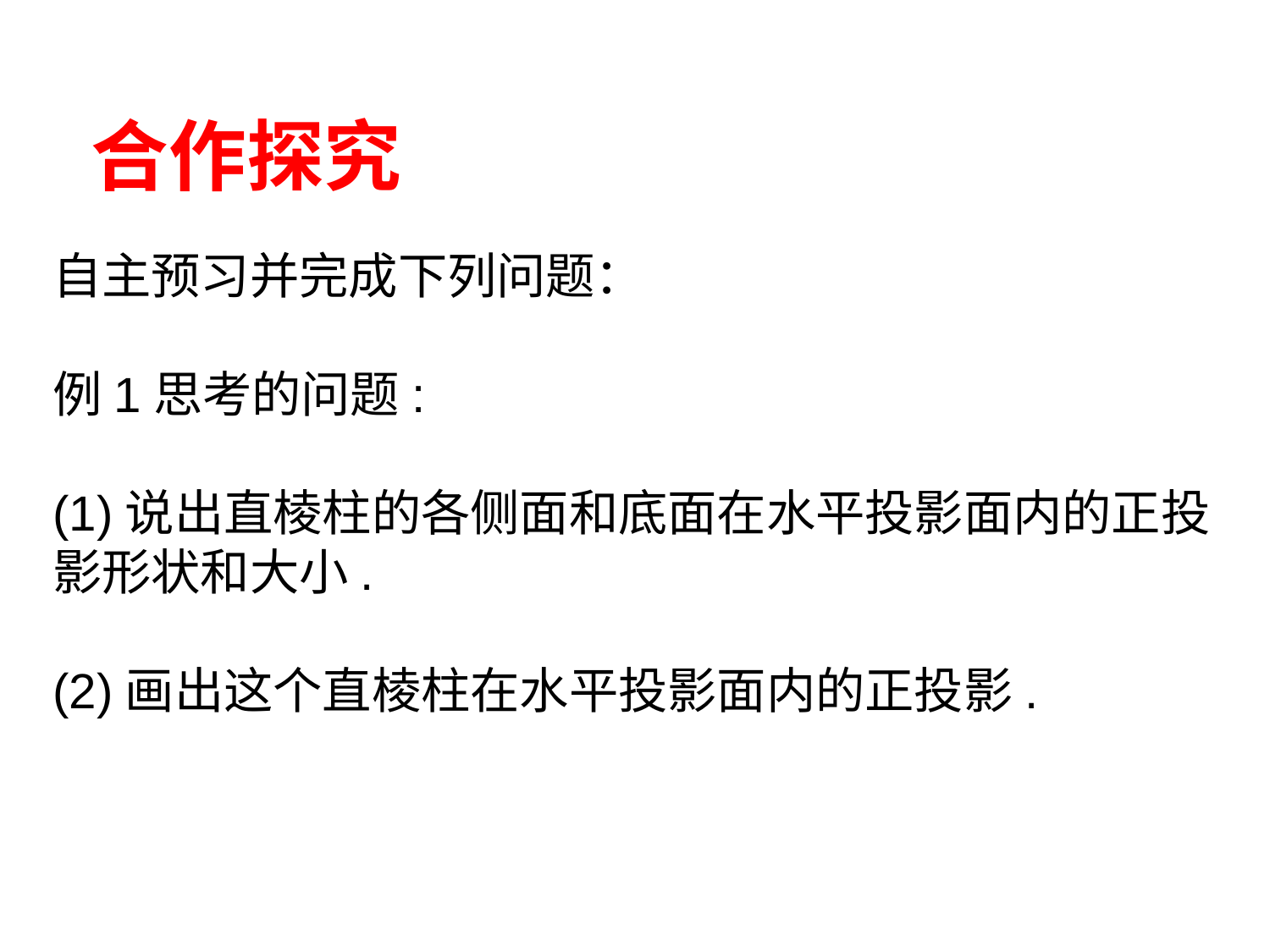

合作探究
自主预习并完成下列问题：

例1思考的问题:

(1)说出直棱柱的各侧面和底面在水平投影面内的正投影形状和大小.

(2)画出这个直棱柱在水平投影面内的正投影.